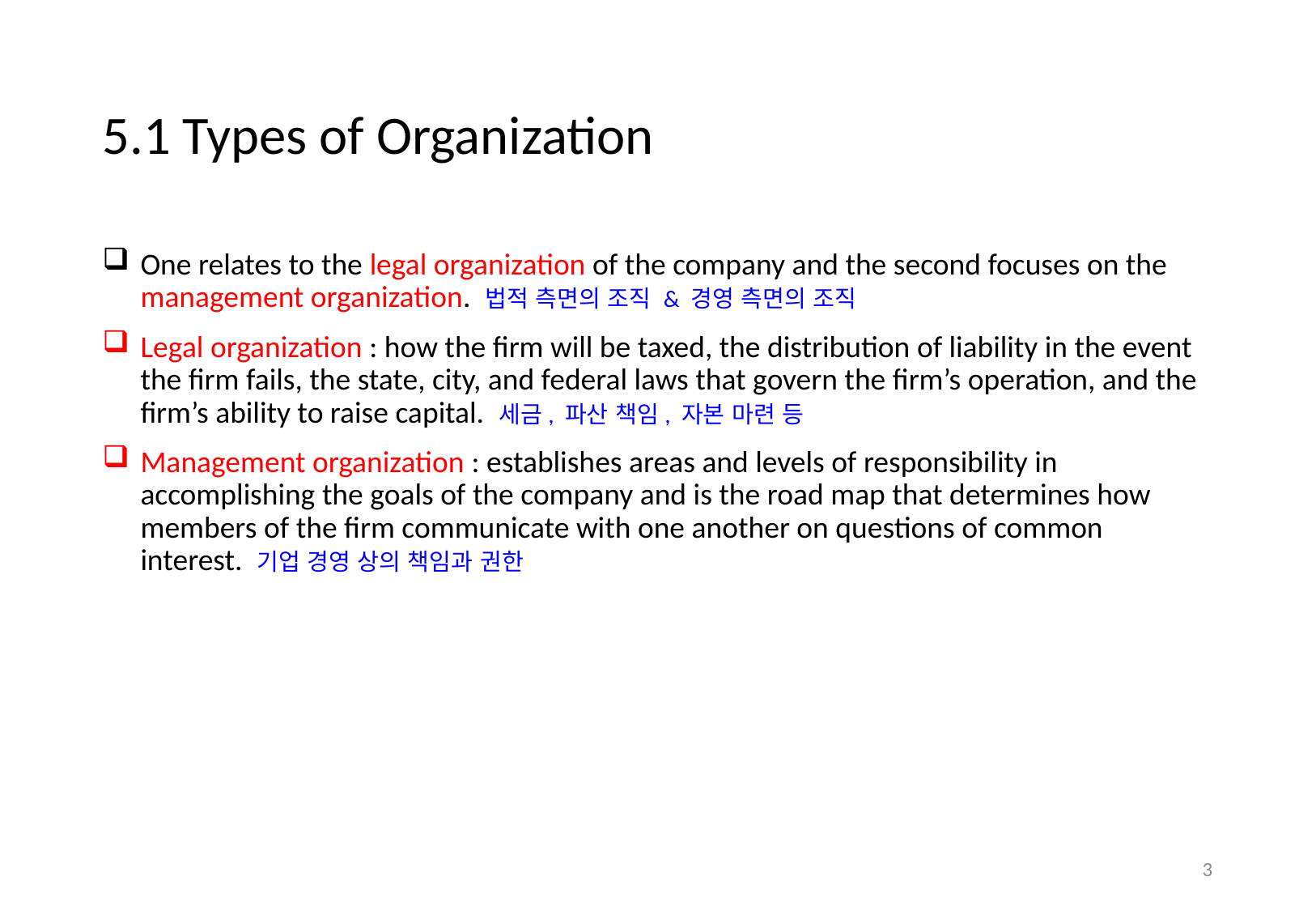

# 5.1 Types of Organization
One relates to the legal organization of the company and the second focuses on the management organization. 법적 측면의 조직 & 경영 측면의 조직
Legal organization : how the firm will be taxed, the distribution of liability in the event the firm fails, the state, city, and federal laws that govern the firm’s operation, and the firm’s ability to raise capital. 세금, 파산 책임, 자본 마련 등
Management organization : establishes areas and levels of responsibility in accomplishing the goals of the company and is the road map that determines how members of the firm communicate with one another on questions of common interest. 기업 경영 상의 책임과 권한
3